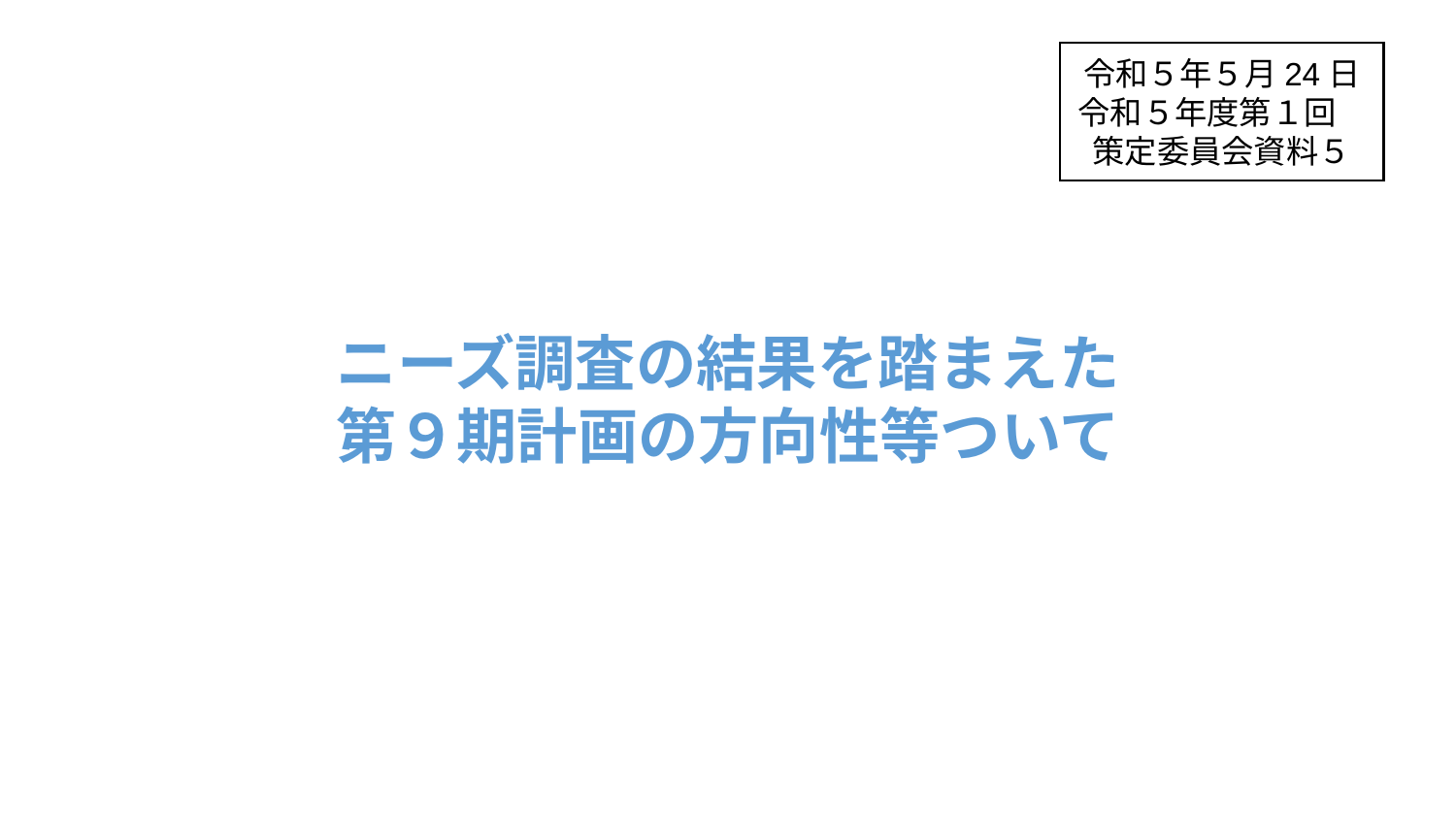

令和５年５月24日
令和５年度第１回     策定委員会資料５
# ニーズ調査の結果を踏まえた
第９期計画の方向性等ついて